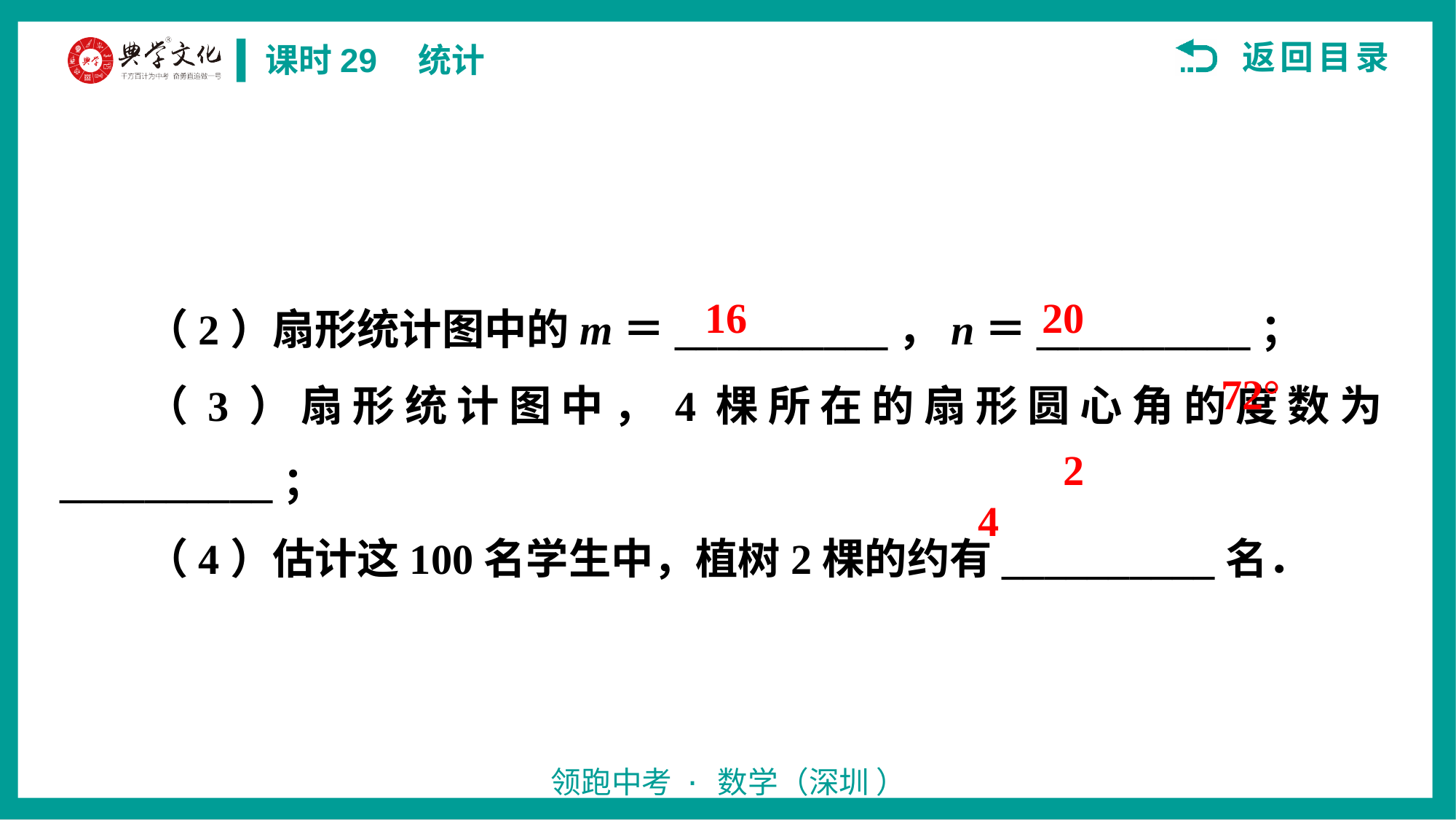

（2）扇形统计图中的m＝__________，n＝__________；
（3）扇形统计图中，4棵所在的扇形圆心角的度数为__________；
（4）估计这100名学生中，植树2棵的约有__________名．
16
20
72°
24